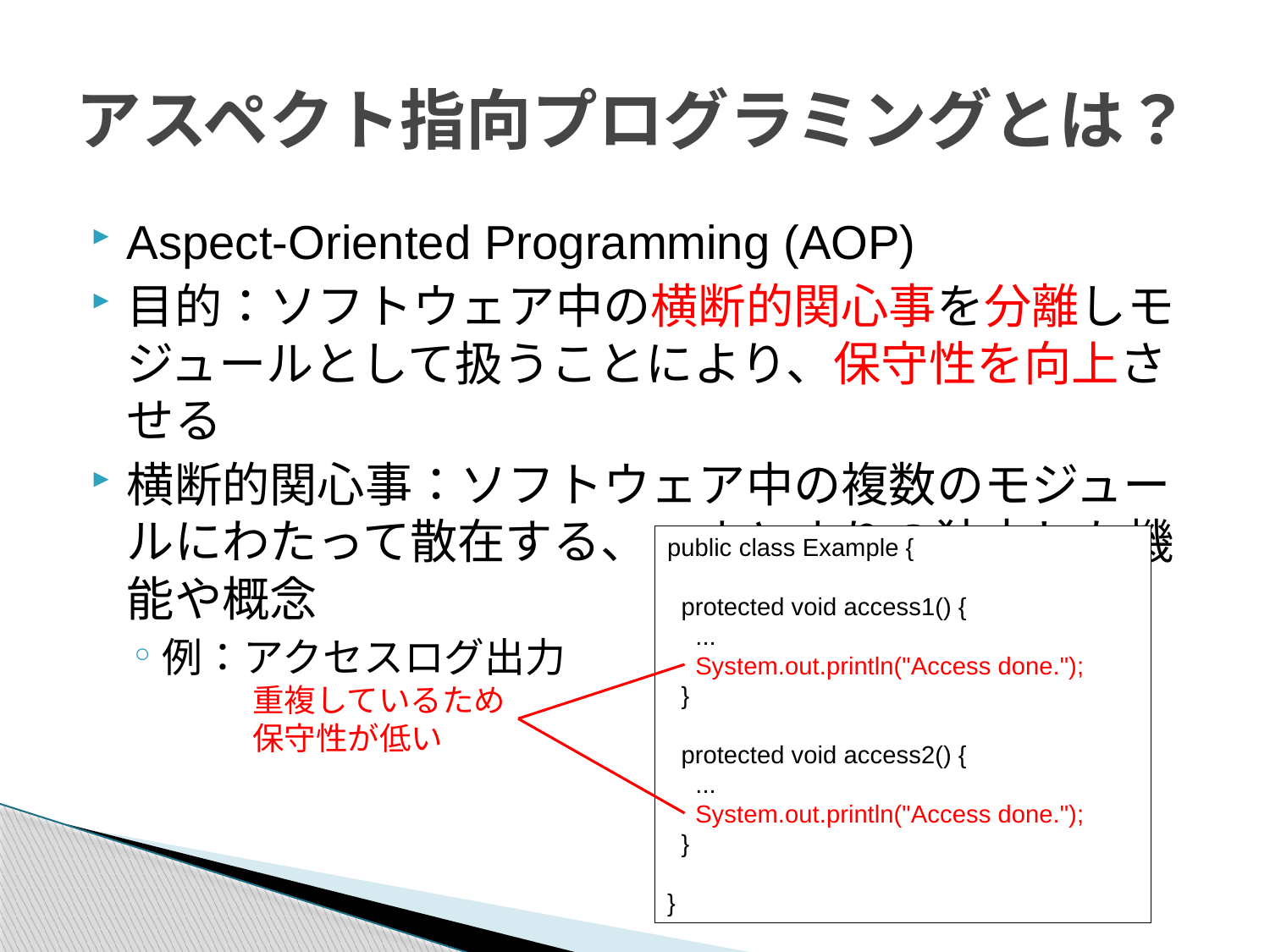

# アスペクト指向プログラミングとは？
Aspect-Oriented Programming (AOP)
目的：ソフトウェア中の横断的関心事を分離しモジュールとして扱うことにより、保守性を向上させる
横断的関心事：ソフトウェア中の複数のモジュールにわたって散在する、1まとまりの独立した機能や概念
例：アクセスログ出力
public class Example {

  protected void access1() {
    ...
    System.out.println("Access done.");
  }

  protected void access2() {
    ...
    System.out.println("Access done.");
  }

}
重複しているため
保守性が低い